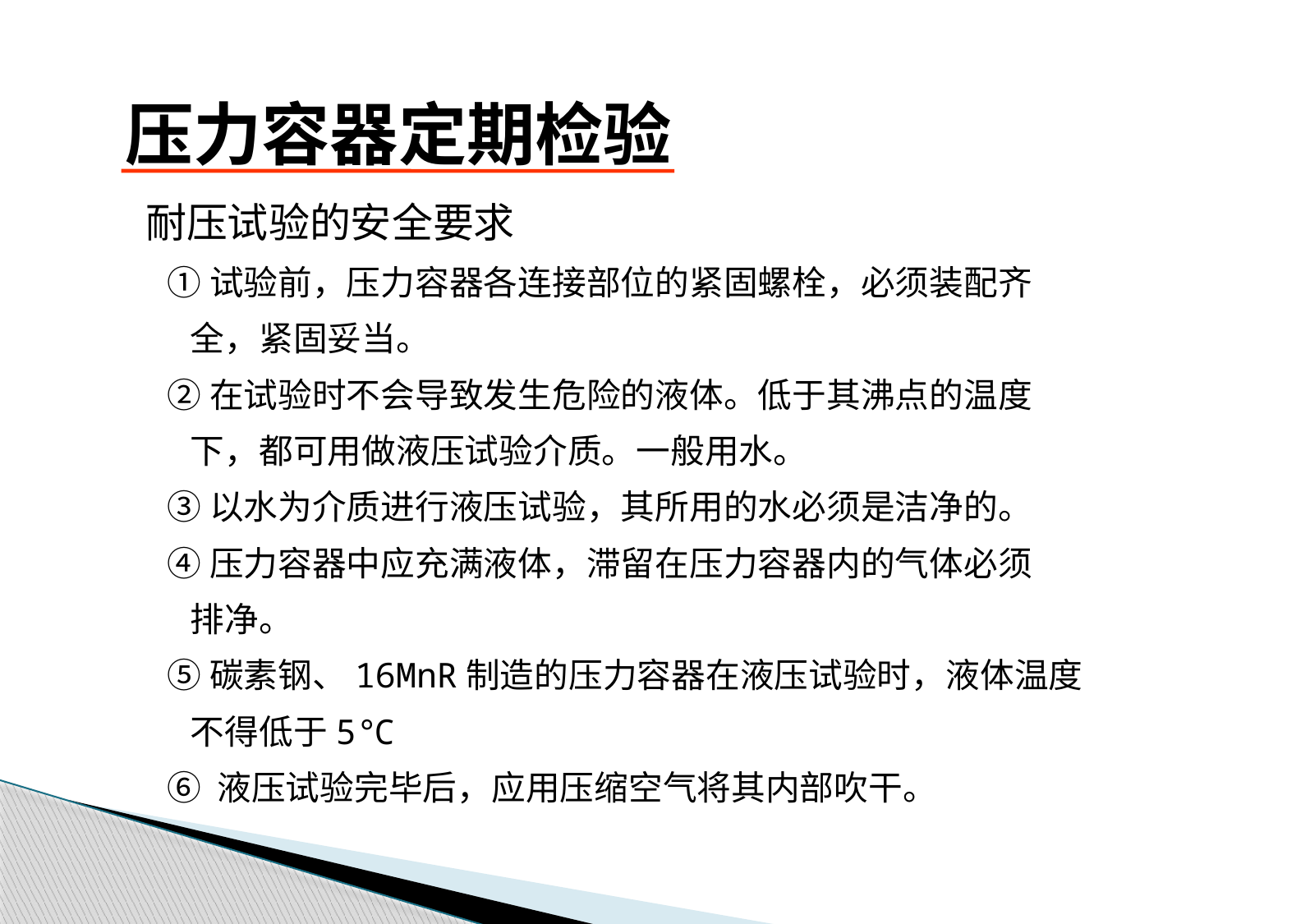

# 压力容器定期检验

  耐压试验的安全要求
     ①试验前，压力容器各连接部位的紧固螺栓，必须装配齐
       全，紧固妥当。
     ②在试验时不会导致发生危险的液体。低于其沸点的温度
       下，都可用做液压试验介质。一般用水。
     ③以水为介质进行液压试验，其所用的水必须是洁净的。
     ④压力容器中应充满液体，滞留在压力容器内的气体必须
       排净。
     ⑤碳素钢、16MnR制造的压力容器在液压试验时，液体温度
       不得低于5℃
     ⑥ 液压试验完毕后，应用压缩空气将其内部吹干。